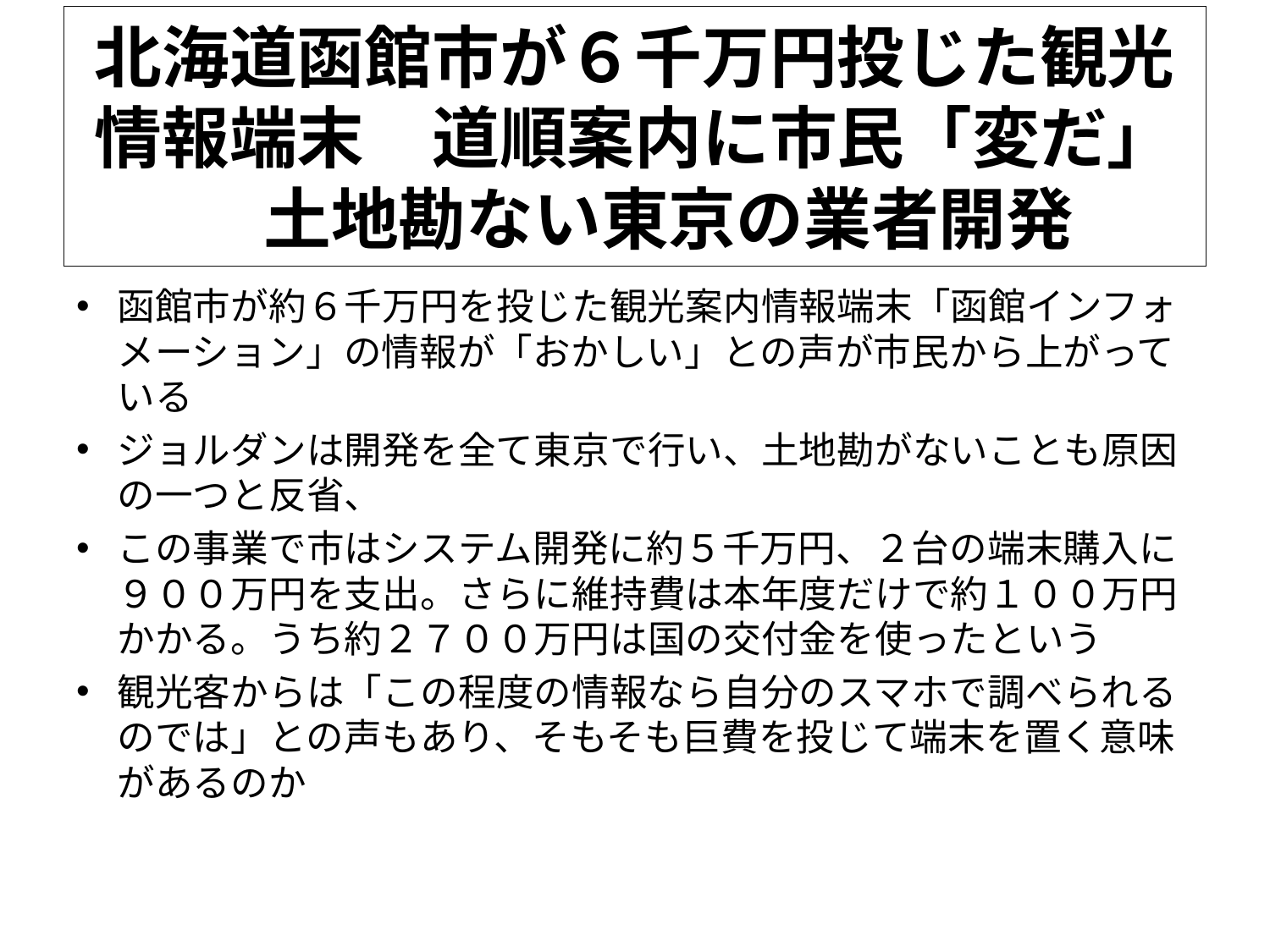

# 北海道函館市が６千万円投じた観光情報端末　道順案内に市民「変だ」　土地勘ない東京の業者開発
函館市が約６千万円を投じた観光案内情報端末「函館インフォメーション」の情報が「おかしい」との声が市民から上がっている
ジョルダンは開発を全て東京で行い、土地勘がないことも原因の一つと反省、
この事業で市はシステム開発に約５千万円、２台の端末購入に９００万円を支出。さらに維持費は本年度だけで約１００万円かかる。うち約２７００万円は国の交付金を使ったという
観光客からは「この程度の情報なら自分のスマホで調べられるのでは」との声もあり、そもそも巨費を投じて端末を置く意味があるのか